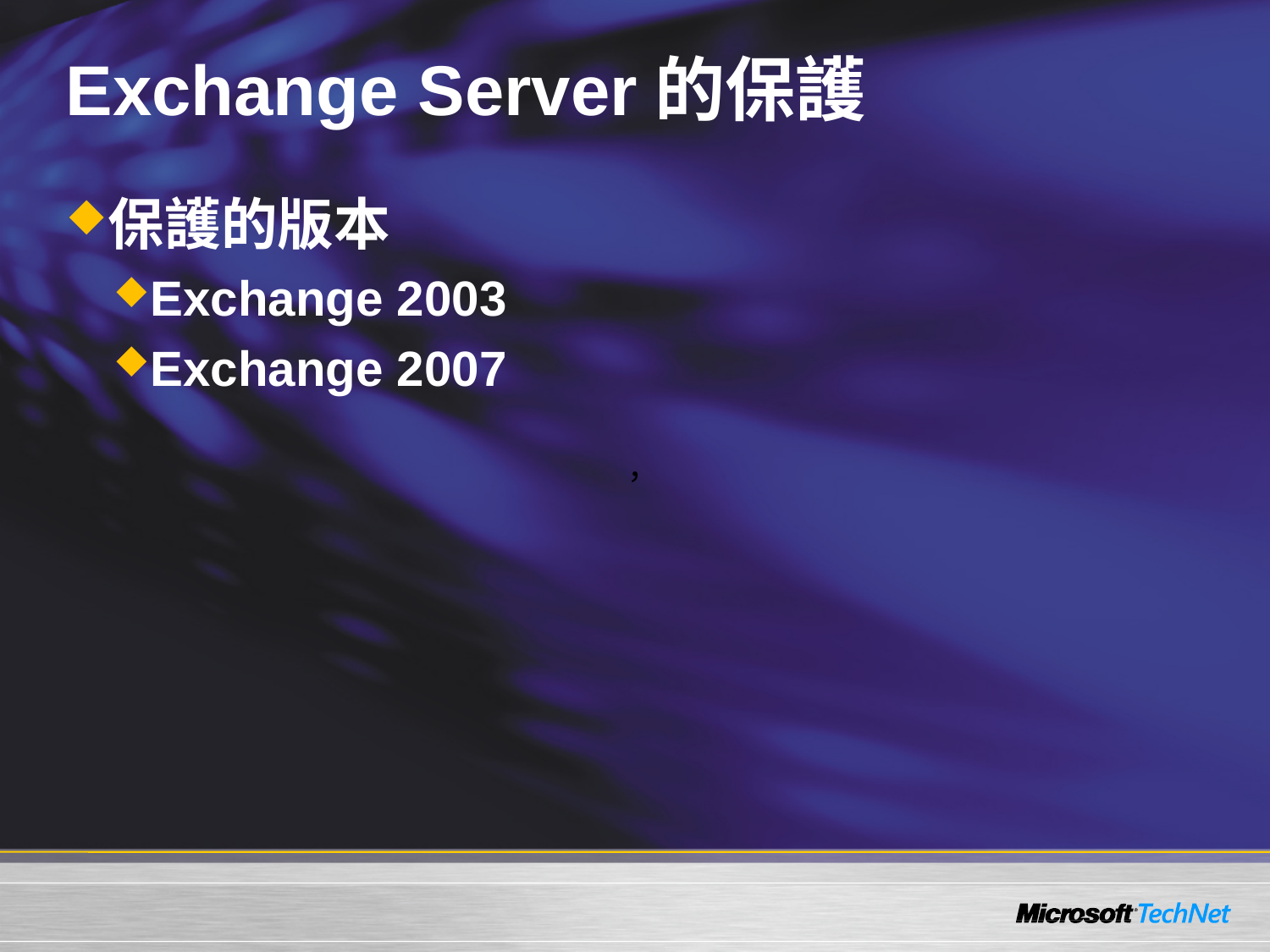

# Exchange Server的保護
保護的版本
Exchange 2003
Exchange 2007